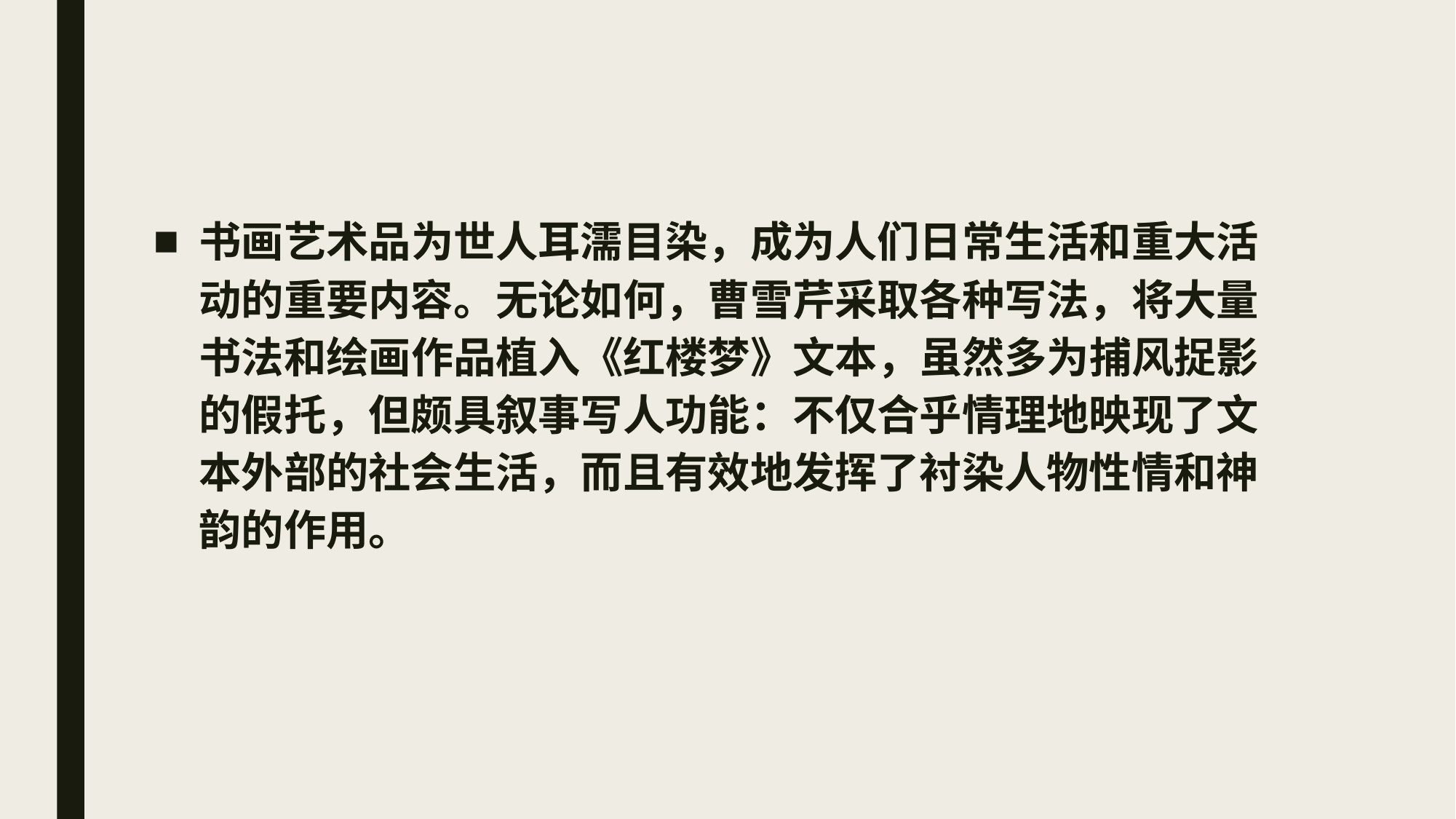

#
书画艺术品为世人耳濡目染，成为人们日常生活和重大活动的重要内容。无论如何，曹雪芹采取各种写法，将大量书法和绘画作品植入《红楼梦》文本，虽然多为捕风捉影的假托，但颇具叙事写人功能：不仅合乎情理地映现了文本外部的社会生活，而且有效地发挥了衬染人物性情和神韵的作用。